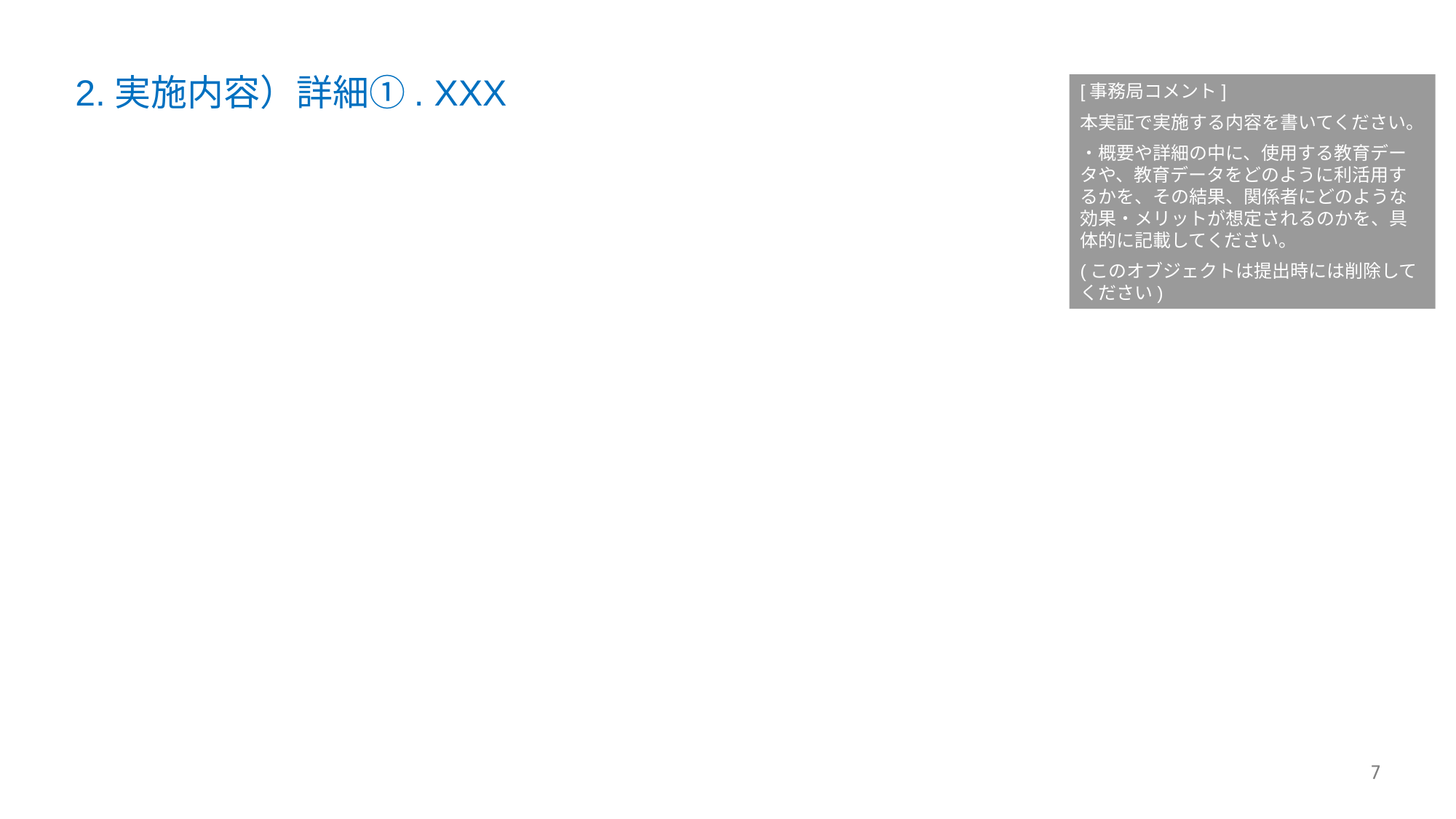

# 2.実施内容）詳細①. XXX
[事務局コメント]
本実証で実施する内容を書いてください。
・概要や詳細の中に、使用する教育データや、教育データをどのように利活用するかを、その結果、関係者にどのような効果・メリットが想定されるのかを、具体的に記載してください。
(このオブジェクトは提出時には削除してください)